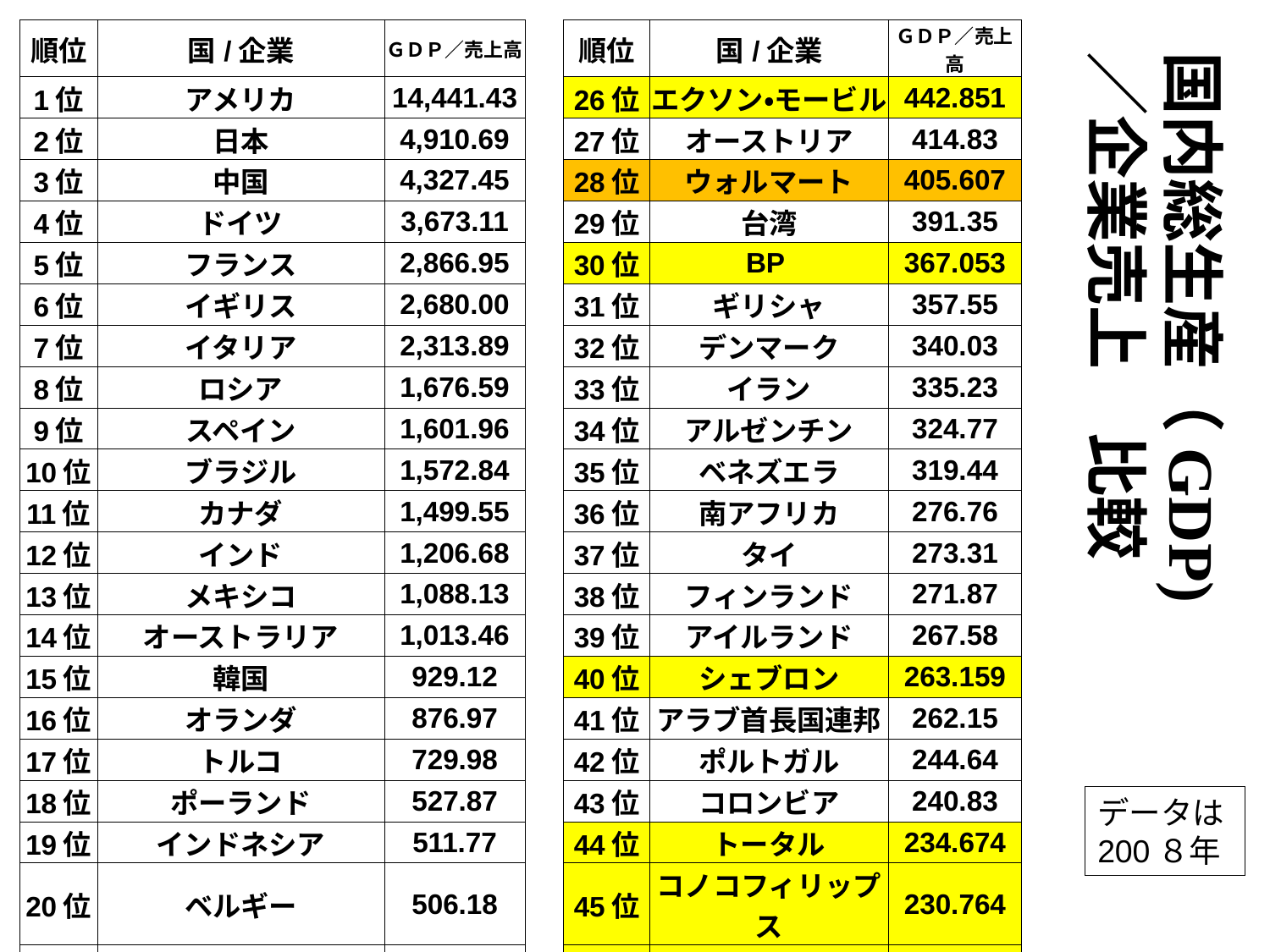

| 順位 | 国/企業 | ＧＤＰ／売上高 |  | 順位 | 国/企業 | ＧＤＰ／売上高 |
| --- | --- | --- | --- | --- | --- | --- |
| 1位 | アメリカ | 14,441.43 |  | 26位 | エクソン・モービル | 442.851 |
| 2位 | 日本 | 4,910.69 |  | 27位 | オーストリア | 414.83 |
| 3位 | 中国 | 4,327.45 |  | 28位 | ウォルマート | 405.607 |
| 4位 | ドイツ | 3,673.11 |  | 29位 | 台湾 | 391.35 |
| 5位 | フランス | 2,866.95 |  | 30位 | BP | 367.053 |
| 6位 | イギリス | 2,680.00 |  | 31位 | ギリシャ | 357.55 |
| 7位 | イタリア | 2,313.89 |  | 32位 | デンマーク | 340.03 |
| 8位 | ロシア | 1,676.59 |  | 33位 | イラン | 335.23 |
| 9位 | スペイン | 1,601.96 |  | 34位 | アルゼンチン | 324.77 |
| 10位 | ブラジル | 1,572.84 |  | 35位 | ベネズエラ | 319.44 |
| 11位 | カナダ | 1,499.55 |  | 36位 | 南アフリカ | 276.76 |
| 12位 | インド | 1,206.68 |  | 37位 | タイ | 273.31 |
| 13位 | メキシコ | 1,088.13 |  | 38位 | フィンランド | 271.87 |
| 14位 | オーストラリア | 1,013.46 |  | 39位 | アイルランド | 267.58 |
| 15位 | 韓国 | 929.12 |  | 40位 | シェブロン | 263.159 |
| 16位 | オランダ | 876.97 |  | 41位 | アラブ首長国連邦 | 262.15 |
| 17位 | トルコ | 729.98 |  | 42位 | ポルトガル | 244.64 |
| 18位 | ポーランド | 527.87 |  | 43位 | コロンビア | 240.83 |
| 19位 | インドネシア | 511.77 |  | 44位 | トータル | 234.674 |
| 20位 | ベルギー | 506.18 |  | 45位 | コノコフィリップス | 230.764 |
| 21位 | スイス | 500.26 |  | 46位 | ING Group | 226.577 |
| 22位 | スウェーデン | 478.96 |  | 47位 | マレーシア | 221.61 |
| 23位 | サウジアラビア | 469.43 |  | 48位 | チェコ | 216.35 |
| 24位 | ロイヤル・ダッチ・シェル | 458.361 |  | 49位 | 香港 | 215.35 |
| 25位 | ノルウェー | 451.83 |  | 50位 | Sinopec | 207.814 |
国内総生産（GDP)／企業売上　比較
データは
200８年